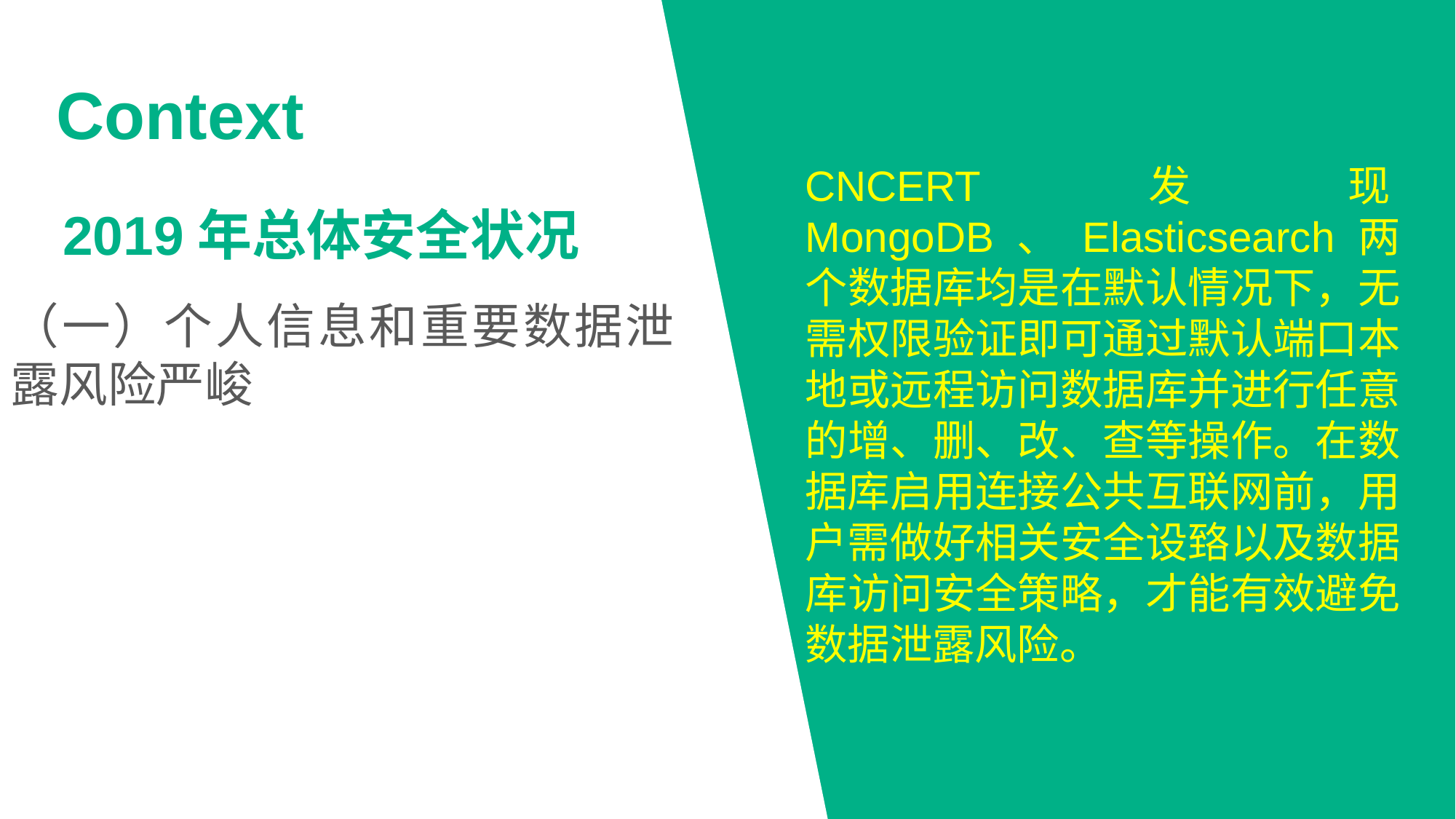

Context
CNCERT发现MongoDB、Elasticsearch两个数据库均是在默认情况下，无需权限验证即可通过默认端口本地或远程访问数据库并进行任意的增、删、改、查等操作。在数据库启用连接公共互联网前，用户需做好相关安全设臵以及数据库访问安全策略，才能有效避免数据泄露风险。
2019年总体安全状况
（一）个人信息和重要数据泄露风险严峻